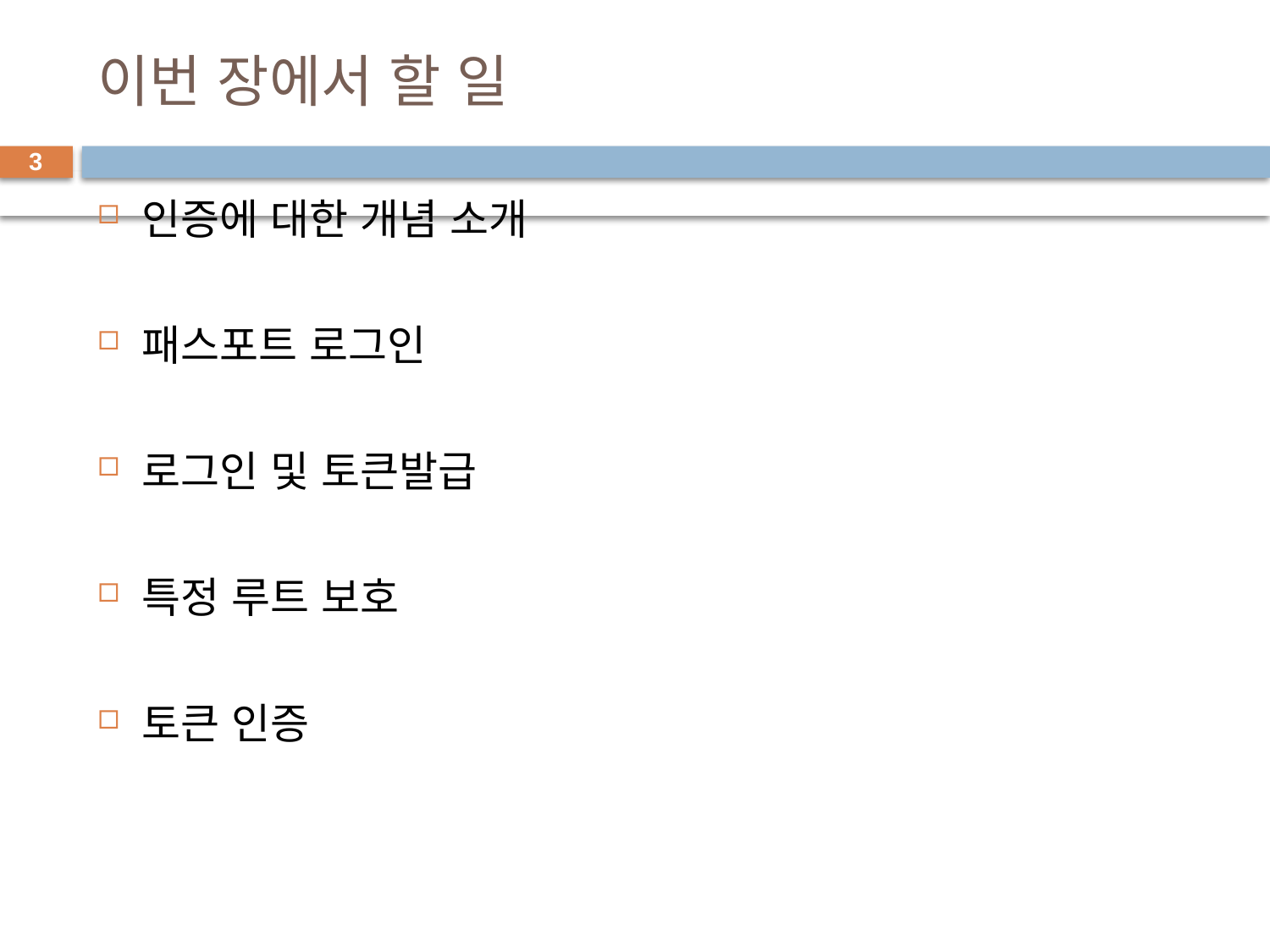

# 이번 장에서 할 일
3
인증에 대한 개념 소개

패스포트 로그인

로그인 및 토큰발급

특정 루트 보호

토큰 인증